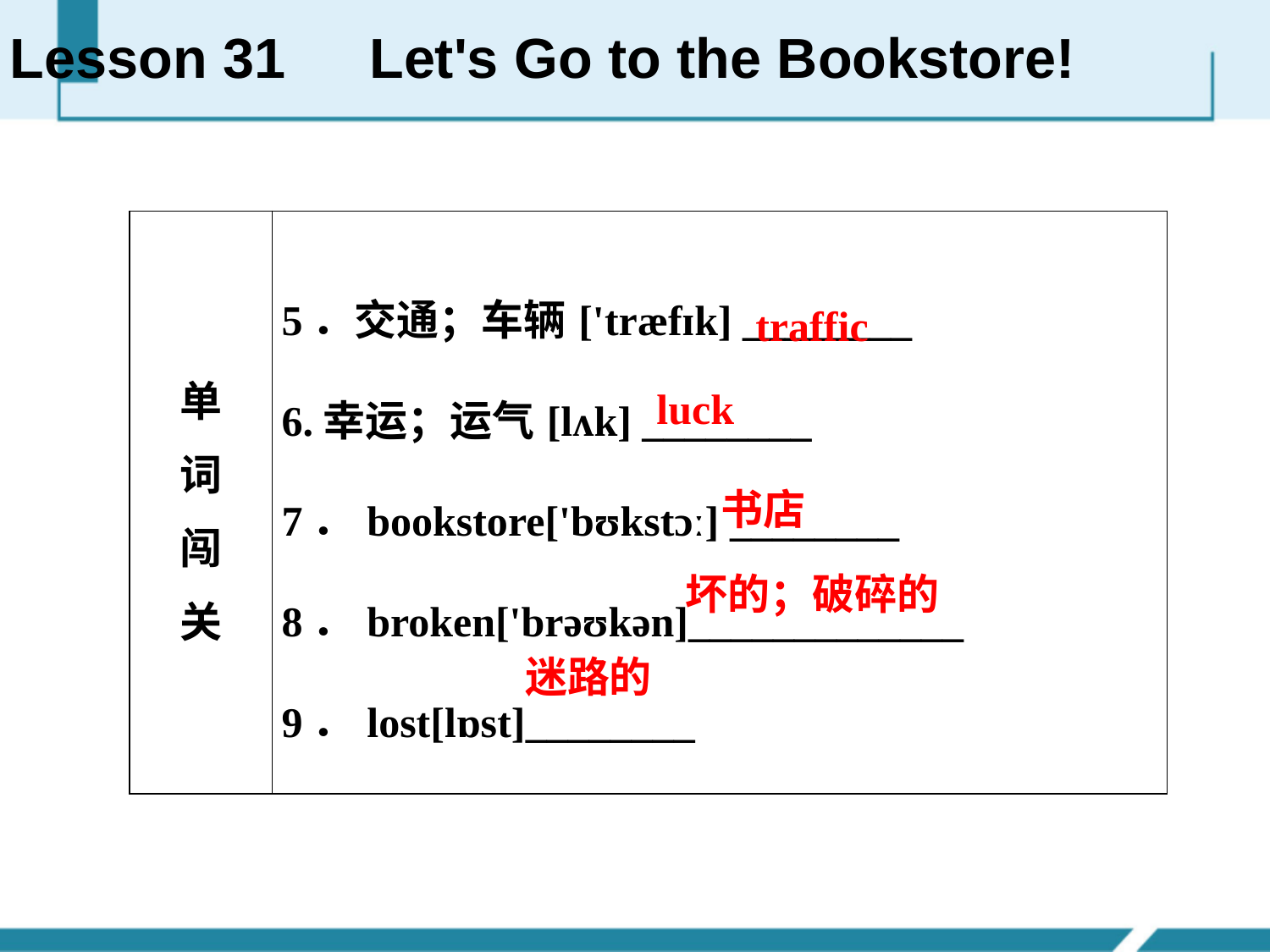

Lesson 31　Let's Go to the Bookstore!
| 单 词 闯 关 | 5．交通；车辆['træfɪk] \_\_\_\_\_\_\_\_ 6.幸运；运气[lʌk] \_\_\_\_\_\_\_\_ 7．bookstore['bʊkstɔː] \_\_\_\_\_\_\_\_ 8．broken['brəʊkən]\_\_\_\_\_\_\_\_\_\_\_\_\_ 9．lost[lɒst]\_\_\_\_\_\_\_\_ |
| --- | --- |
traffic
luck

书店
坏的；破碎的
迷路的